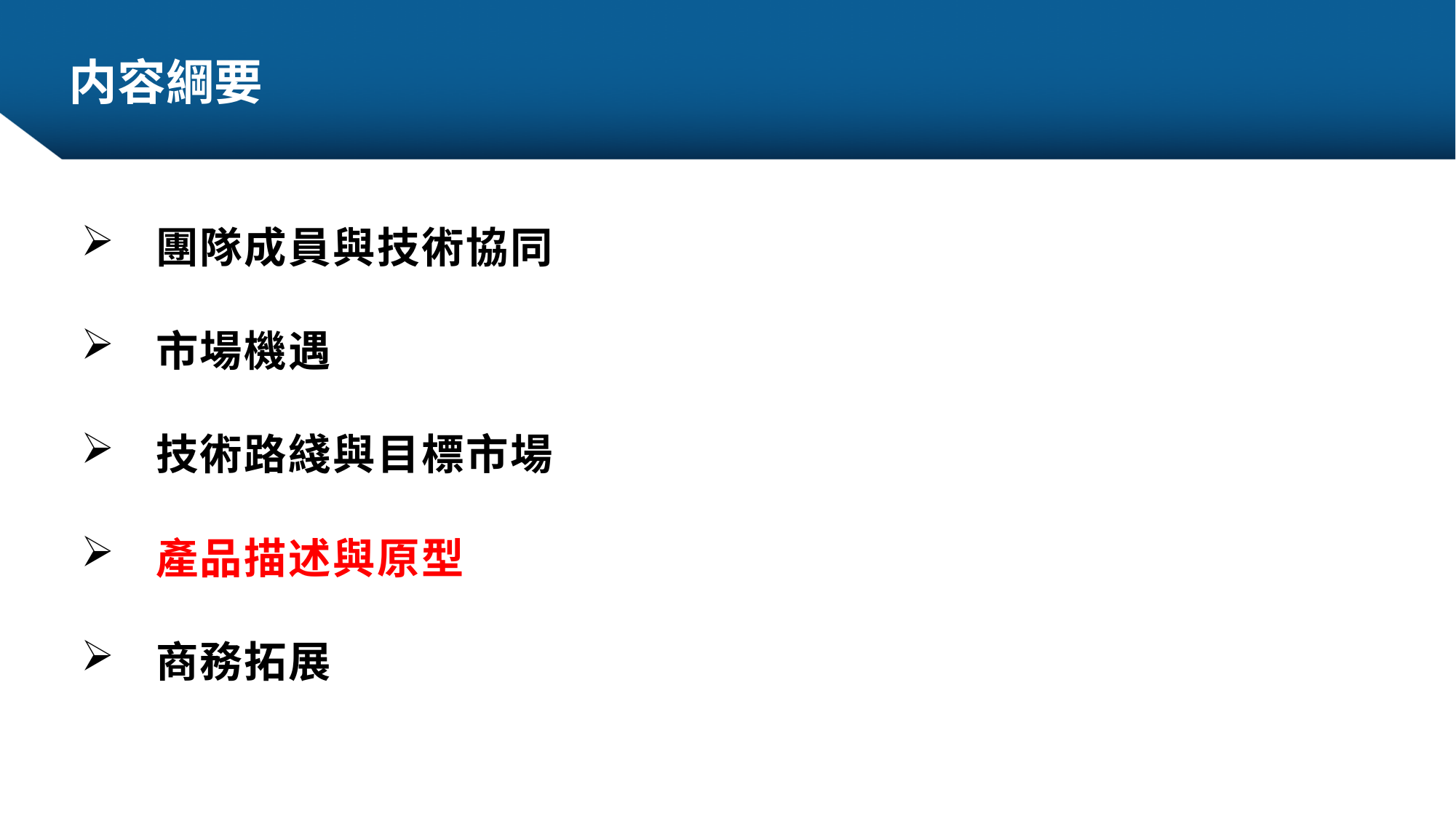

# 内容綱要
  團隊成員與技術協同
  市場機遇
  技術路綫與目標市場
  產品描述與原型
  商務拓展